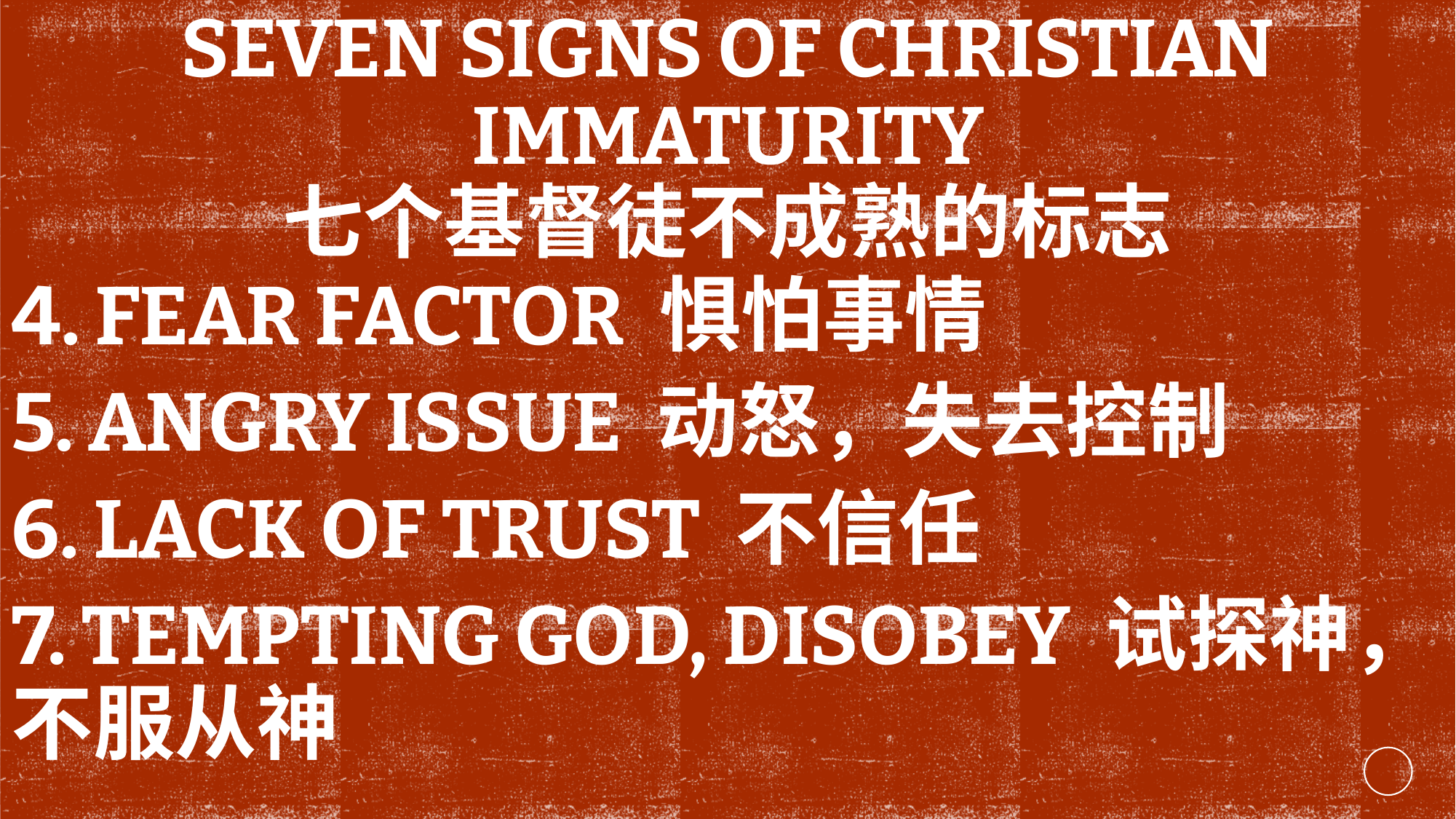

# SEVEN SIGNS OF CHRISTIAN IMMATURITY 七个基督徒不成熟的标志

4. FEAR FACTOR 惧怕事情
5. ANGRY ISSUE 动怒，失去控制
6. LACK OF TRUST 不信任
7. TEMPTING GOD, DISOBEY 试探神，不服从神